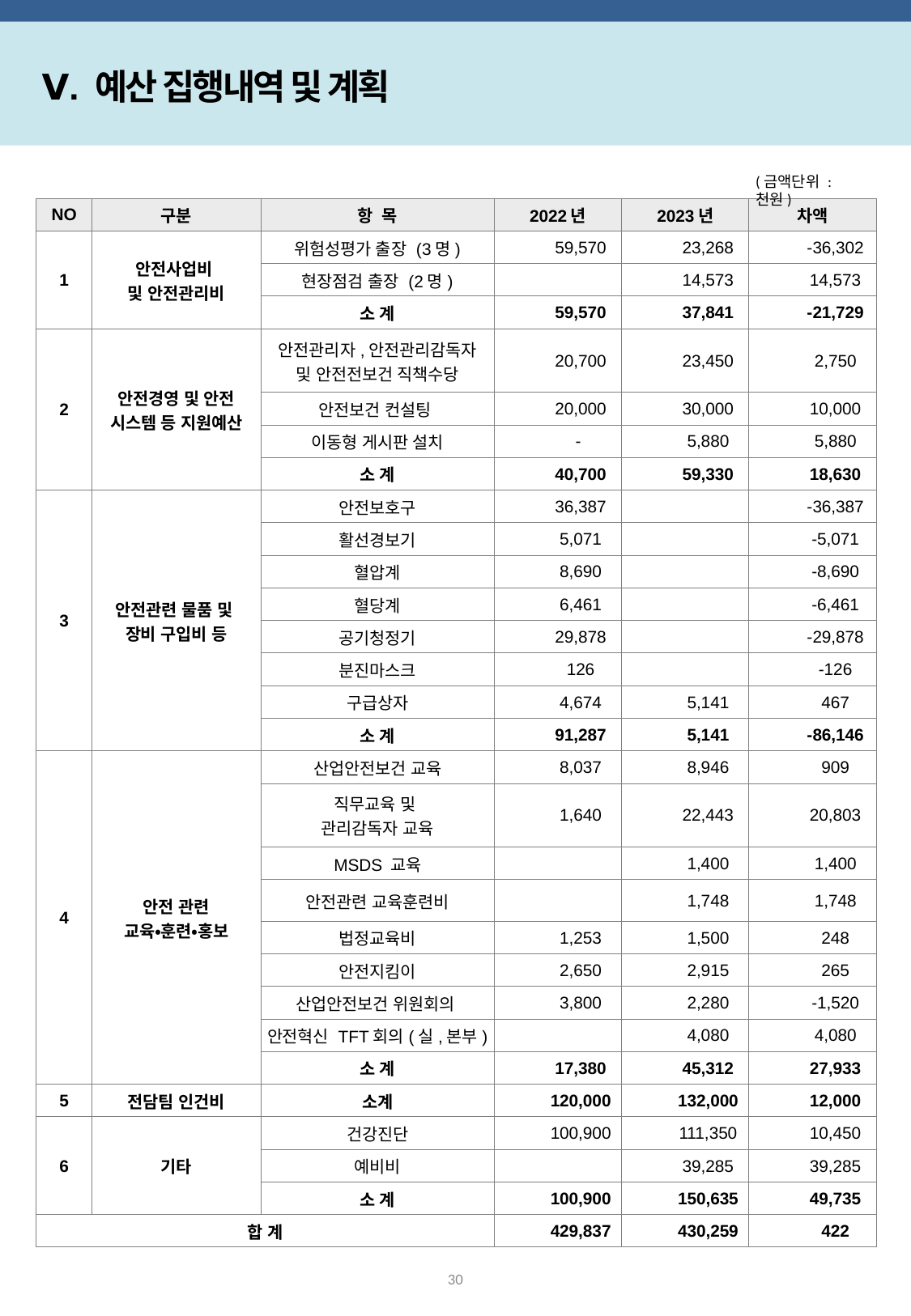

Ⅴ. 예산 집행내역 및 계획
(금액단위 : 천원)
| NO | 구분 | 항 목 | 2022년 | 2023년 | 차액 |
| --- | --- | --- | --- | --- | --- |
| 1 | 안전사업비 및 안전관리비 | 위험성평가 출장 (3명) | 59,570 | 23,268 | -36,302 |
|  |  | 현장점검 출장 (2명) |  | 14,573 | 14,573 |
|  |  | 소 계 | 59,570 | 37,841 | -21,729 |
| 2 | 안전경영 및 안전 시스템 등 지원예산 | 안전관리자,안전관리감독자 및 안전전보건 직책수당 | 20,700 | 23,450 | 2,750 |
|  |  | 안전보건 컨설팅 | 20,000 | 30,000 | 10,000 |
|  |  | 이동형 게시판 설치 | - | 5,880 | 5,880 |
|  |  | 소 계 | 40,700 | 59,330 | 18,630 |
| 3 | 안전관련 물품 및 장비 구입비 등 | 안전보호구 | 36,387 |  | -36,387 |
|  |  | 활선경보기 | 5,071 |  | -5,071 |
|  |  | 혈압계 | 8,690 |  | -8,690 |
|  |  | 혈당계 | 6,461 |  | -6,461 |
|  |  | 공기청정기 | 29,878 |  | -29,878 |
|  |  | 분진마스크 | 126 |  | -126 |
|  |  | 구급상자 | 4,674 | 5,141 | 467 |
|  |  | 소 계 | 91,287 | 5,141 | -86,146 |
| 4 | 안전 관련 교육•훈련•홍보 | 산업안전보건 교육 | 8,037 | 8,946 | 909 |
|  |  | 직무교육 및 관리감독자 교육 | 1,640 | 22,443 | 20,803 |
|  |  | MSDS 교육 |  | 1,400 | 1,400 |
|  |  | 안전관련 교육훈련비 |  | 1,748 | 1,748 |
|  |  | 법정교육비 | 1,253 | 1,500 | 248 |
|  |  | 안전지킴이 | 2,650 | 2,915 | 265 |
|  |  | 산업안전보건 위원회의 | 3,800 | 2,280 | -1,520 |
|  |  | 안전혁신 TFT회의(실,본부) |  | 4,080 | 4,080 |
|  |  | 소 계 | 17,380 | 45,312 | 27,933 |
| 5 | 전담팀 인건비 | 소계 | 120,000 | 132,000 | 12,000 |
| 6 | 기타 | 건강진단 | 100,900 | 111,350 | 10,450 |
|  |  | 예비비 |  | 39,285 | 39,285 |
|  |  | 소 계 | 100,900 | 150,635 | 49,735 |
| 합 계 |  |  | 429,837 | 430,259 | 422 |
30